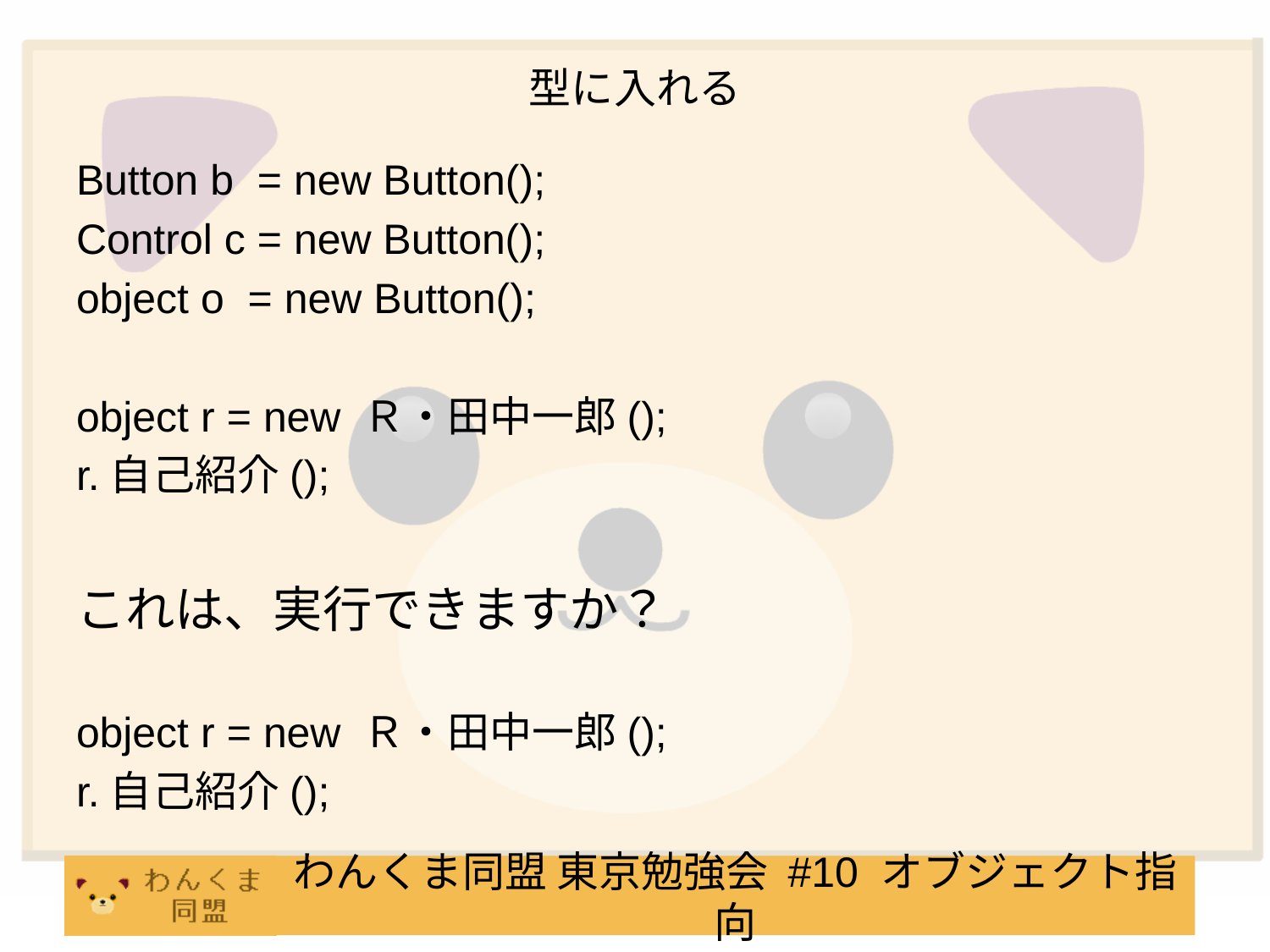

# 型に入れる
Button b  = new Button();
Control c = new Button();
object o  = new Button();

object r = new Ｒ・田中一郎();
r.自己紹介();

これは、実行できますか？

object r = new Ｒ・田中一郎();
r.自己紹介();